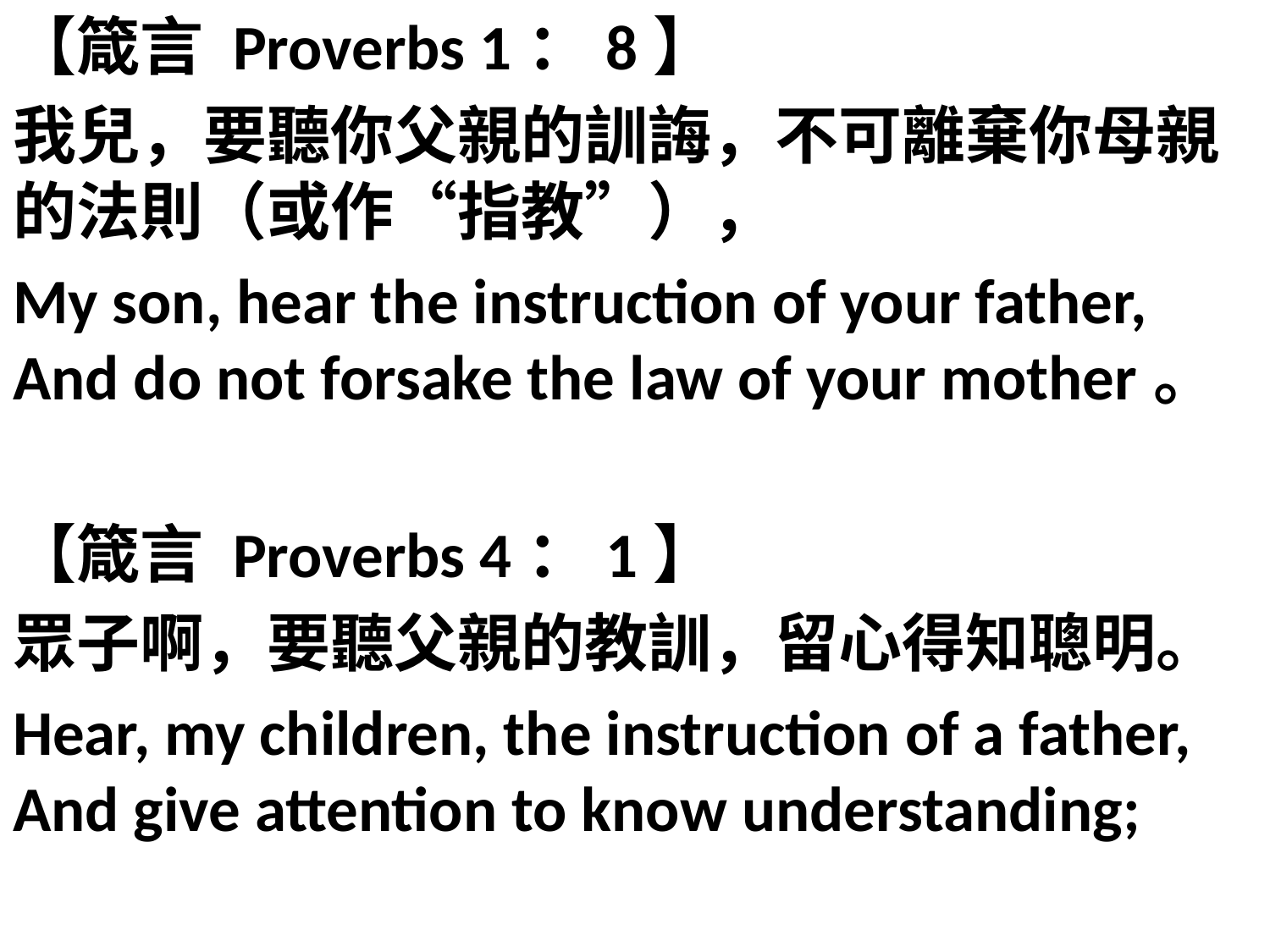

【箴言 Proverbs 1：8】
我兒，要聽你父親的訓誨，不可離棄你母親的法則（或作“指教”），
My son, hear the instruction of your father, And do not forsake the law of your mother。

【箴言 Proverbs 4：1】
眾子啊，要聽父親的教訓，留心得知聰明。
Hear, my children, the instruction of a father, And give attention to know understanding;